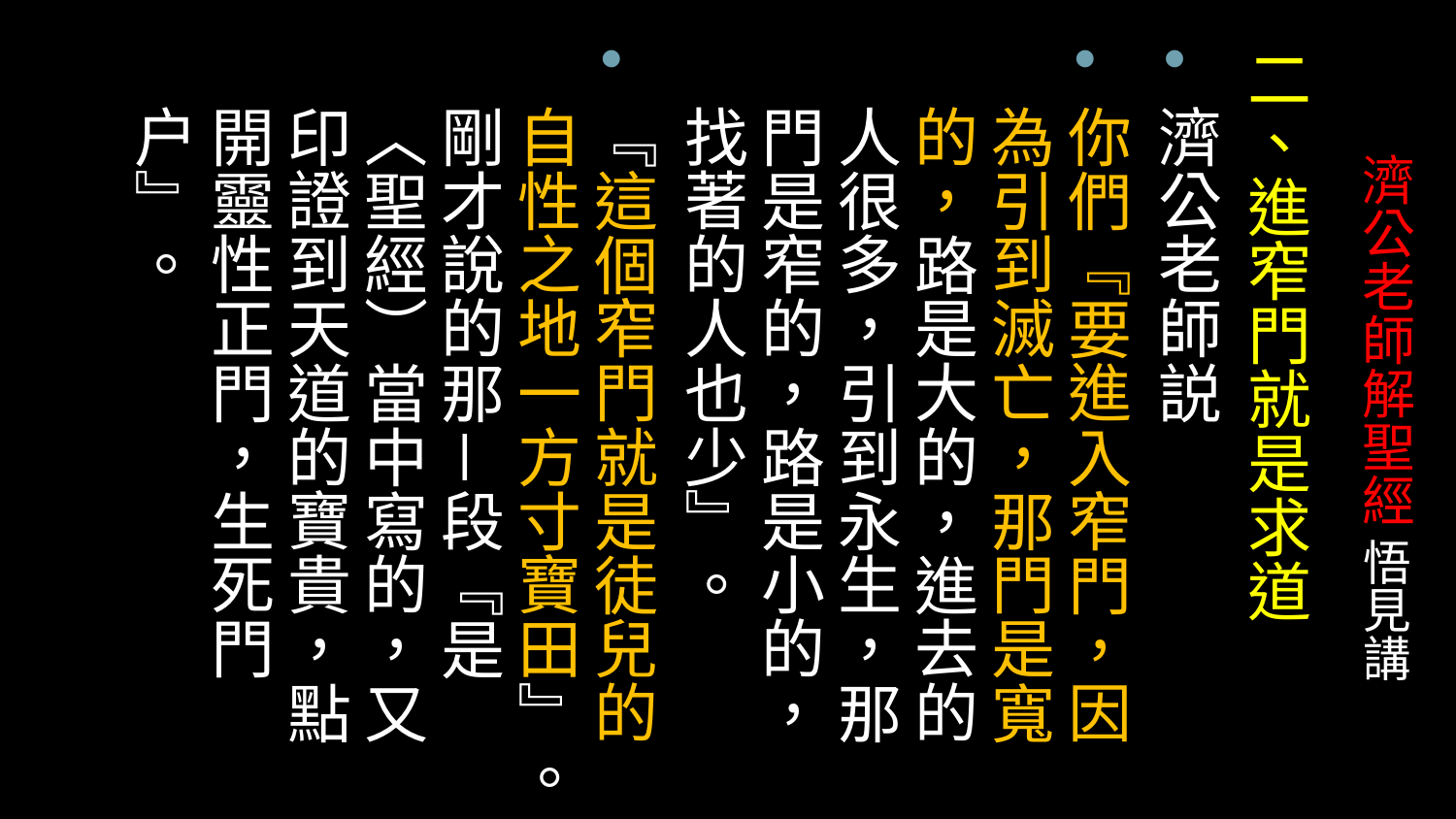

二、進窄門就是求道
濟公老師説
你們『要進入窄門，因為引到滅亡，那門是寬的，路是大的，進去的人很多，引到永生，那門是窄的，路是小的，找著的人也少』。
『這個窄門就是徒兒的自性之地一方寸寶田』。剛才說的那－段『是〈聖經）當中寫的，又印證到天道的寶貴，點開靈性正門，生死門户』。

# 濟公老師解聖經 悟見講